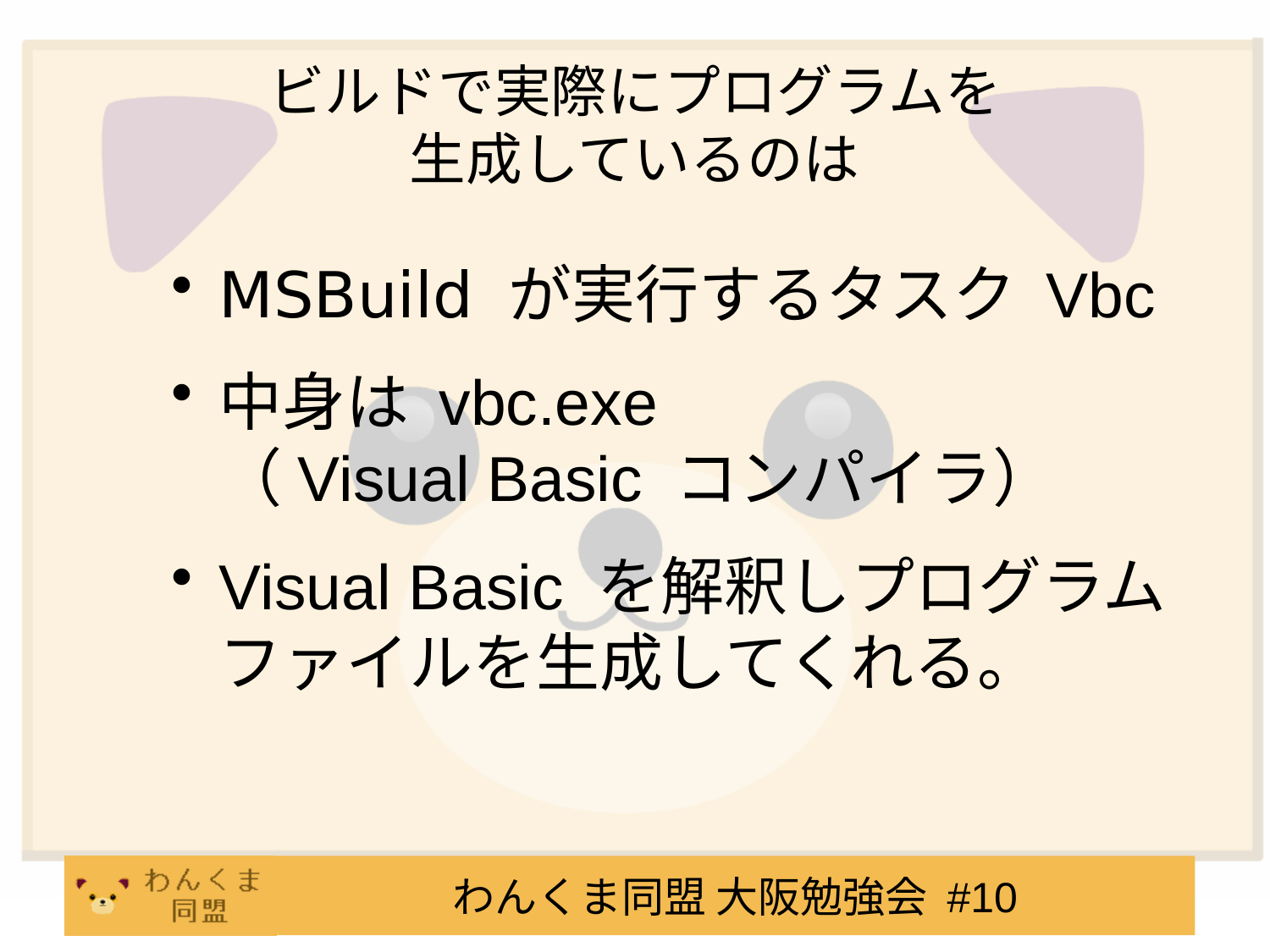

# ビルドで実際にプログラムを 生成しているのは
MSBuild が実行するタスク Vbc
中身は vbc.exe
（Visual Basic コンパイラ）
Visual Basic を解釈しプログラムファイルを生成してくれる。